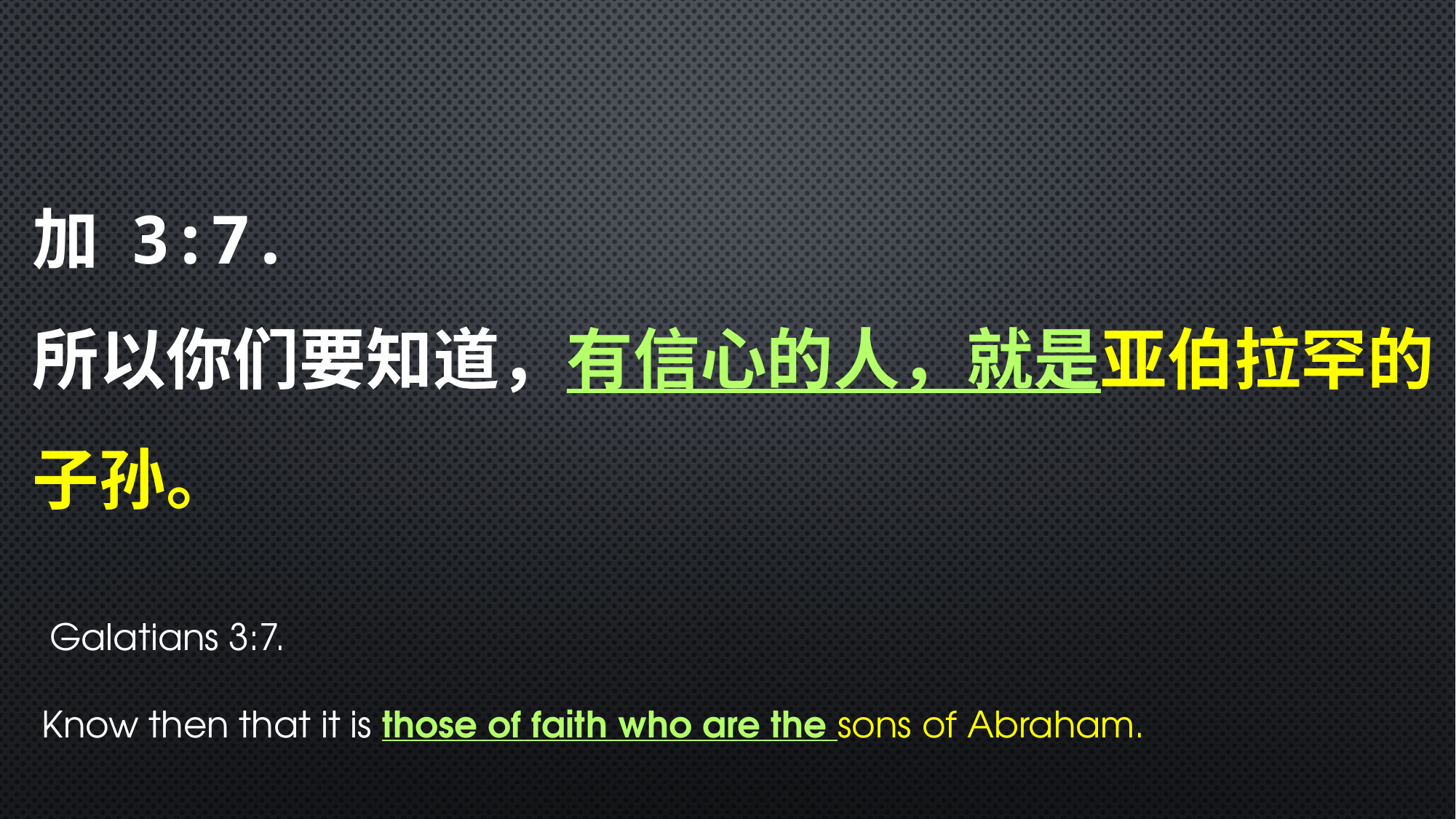

加 3:7.
所以你们要知道，有信心的人，就是亚伯拉罕的子孙。

 Galatians 3:7.

Know then that it is those of faith who are the sons of Abraham.